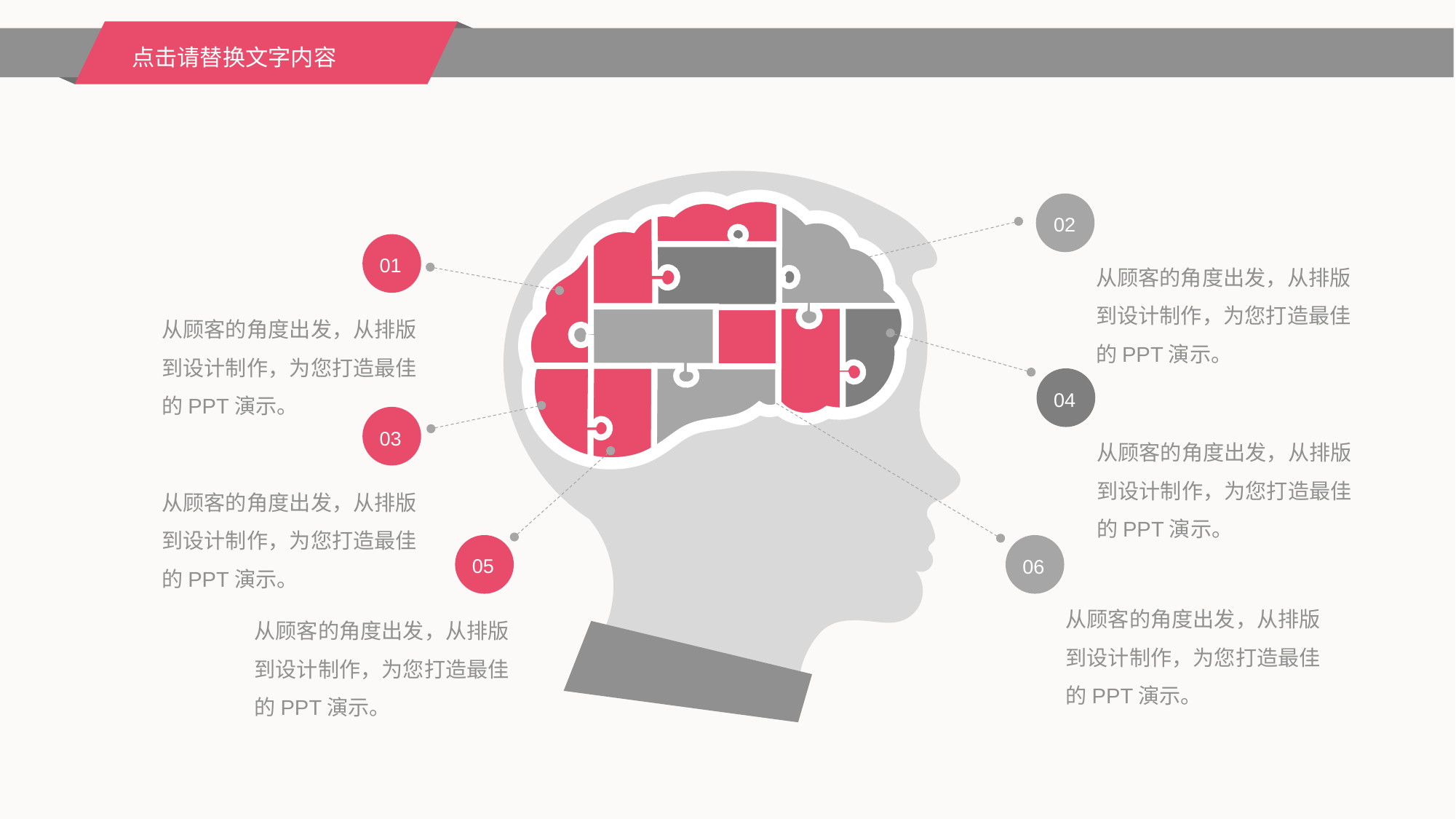

点击请替换文字内容

02

从顾客的角度出发，从排版到设计制作，为您打造最佳的PPT演示。
01

从顾客的角度出发，从排版到设计制作，为您打造最佳的PPT演示。

04

03
从顾客的角度出发，从排版到设计制作，为您打造最佳的PPT演示。

从顾客的角度出发，从排版到设计制作，为您打造最佳的PPT演示。

05
06
从顾客的角度出发，从排版到设计制作，为您打造最佳的PPT演示。
从顾客的角度出发，从排版到设计制作，为您打造最佳的PPT演示。